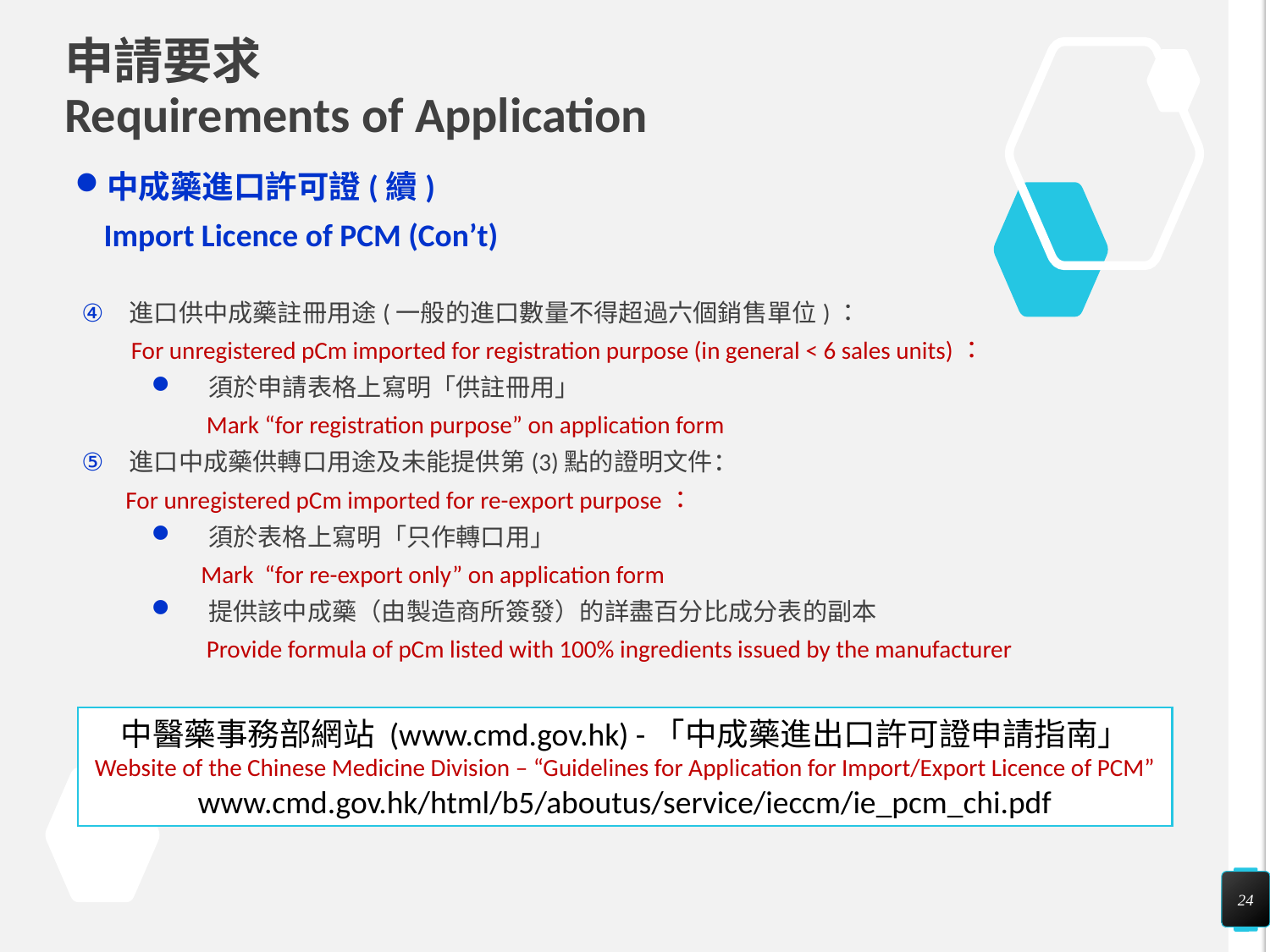

# 申請要求 Requirements of Application
中成藥進口許可證(續)
    Import Licence of PCM (Con’t)
進口供中成藥註冊用途(一般的進口數量不得超過六個銷售單位)：
         For unregistered pCm imported for registration purpose (in general < 6 sales units)：
須於申請表格上寫明「供註冊用」
          Mark “for registration purpose” on application form
進口中成藥供轉口用途及未能提供第(3)點的證明文件：
        For unregistered pCm imported for re-export purpose：
須於表格上寫明「只作轉口用」
         Mark  “for re-export only” on application form
提供該中成藥（由製造商所簽發）的詳盡百分比成分表的副本
          Provide formula of pCm listed with 100% ingredients issued by the manufacturer
中醫藥事務部網站 (www.cmd.gov.hk) -「中成藥進出口許可證申請指南」
Website of the Chinese Medicine Division – “Guidelines for Application for Import/Export Licence of PCM”
www.cmd.gov.hk/html/b5/aboutus/service/ieccm/ie_pcm_chi.pdf
24